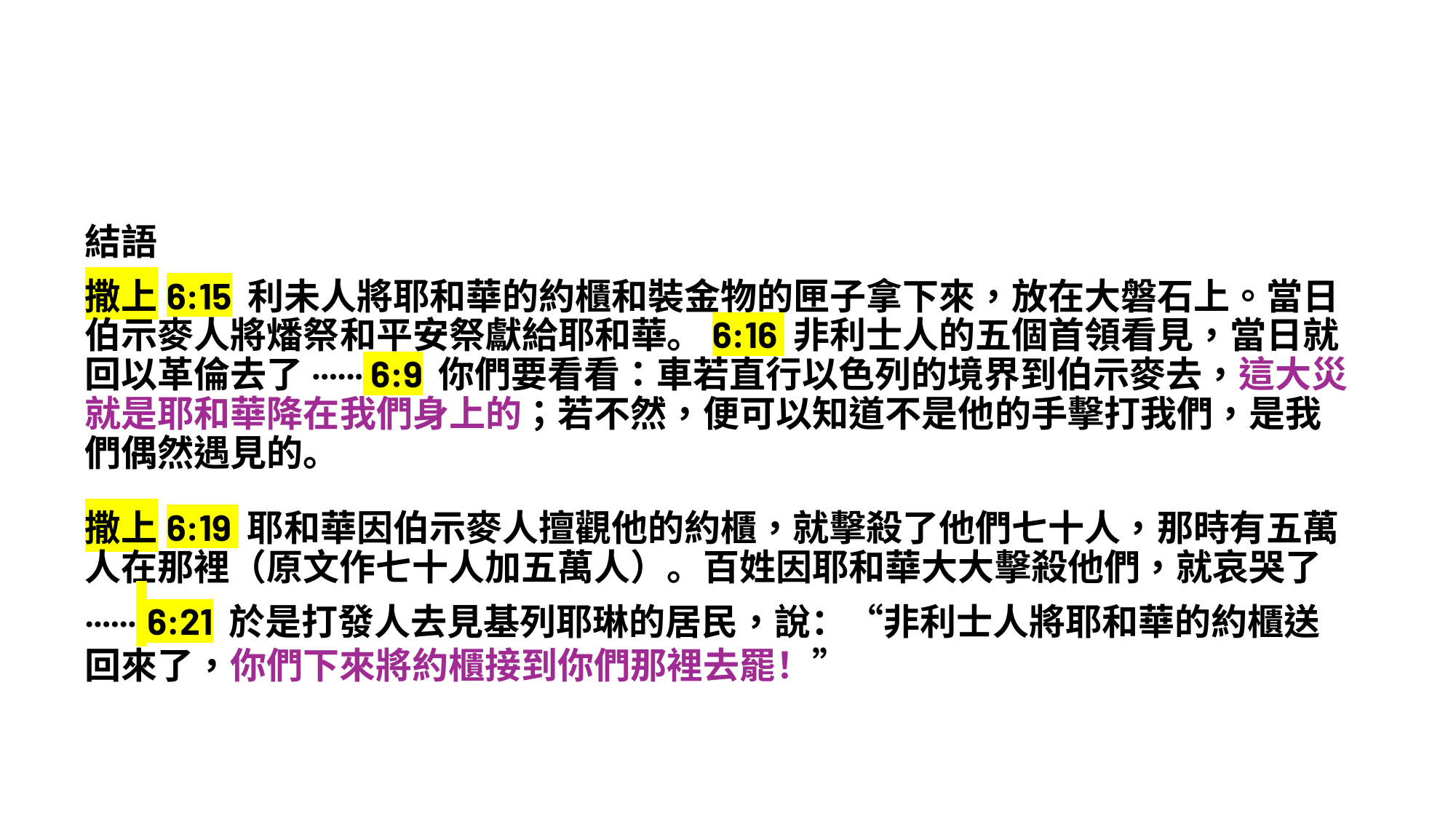

結語
撒上6:15 利未人將耶和華的約櫃和裝金物的匣子拿下來，放在大磐石上。當日伯示麥人將燔祭和平安祭獻給耶和華。6:16 非利士人的五個首領看見，當日就回以革倫去了······ 6:9 你們要看看：車若直行以色列的境界到伯示麥去，這大災就是耶和華降在我們身上的；若不然，便可以知道不是他的手擊打我們，是我們偶然遇見的。

撒上6:19 耶和華因伯示麥人擅觀他的約櫃，就擊殺了他們七十人，那時有五萬人在那裡（原文作七十人加五萬人）。百姓因耶和華大大擊殺他們，就哀哭了······ 6:21 於是打發人去見基列耶琳的居民，說：“非利士人將耶和華的約櫃送回來了，你們下來將約櫃接到你們那裡去罷！”